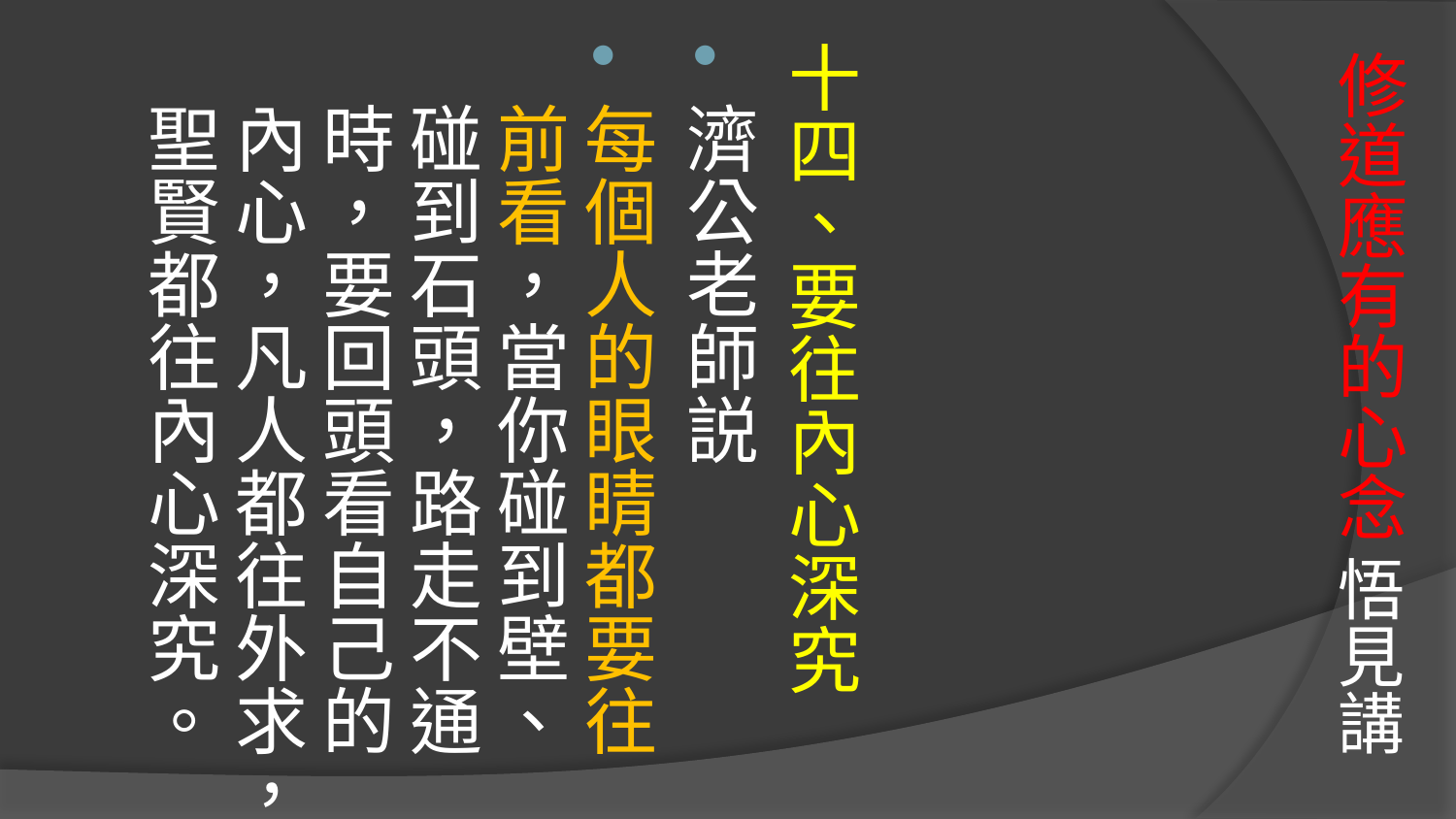

# 修道應有的心念 悟見講
十四、要往內心深究
濟公老師説
每個人的眼睛都要往前看，當你碰到壁、碰到石頭，路走不通時，要回頭看自己的內心，凡人都往外求，聖賢都往內心深究。